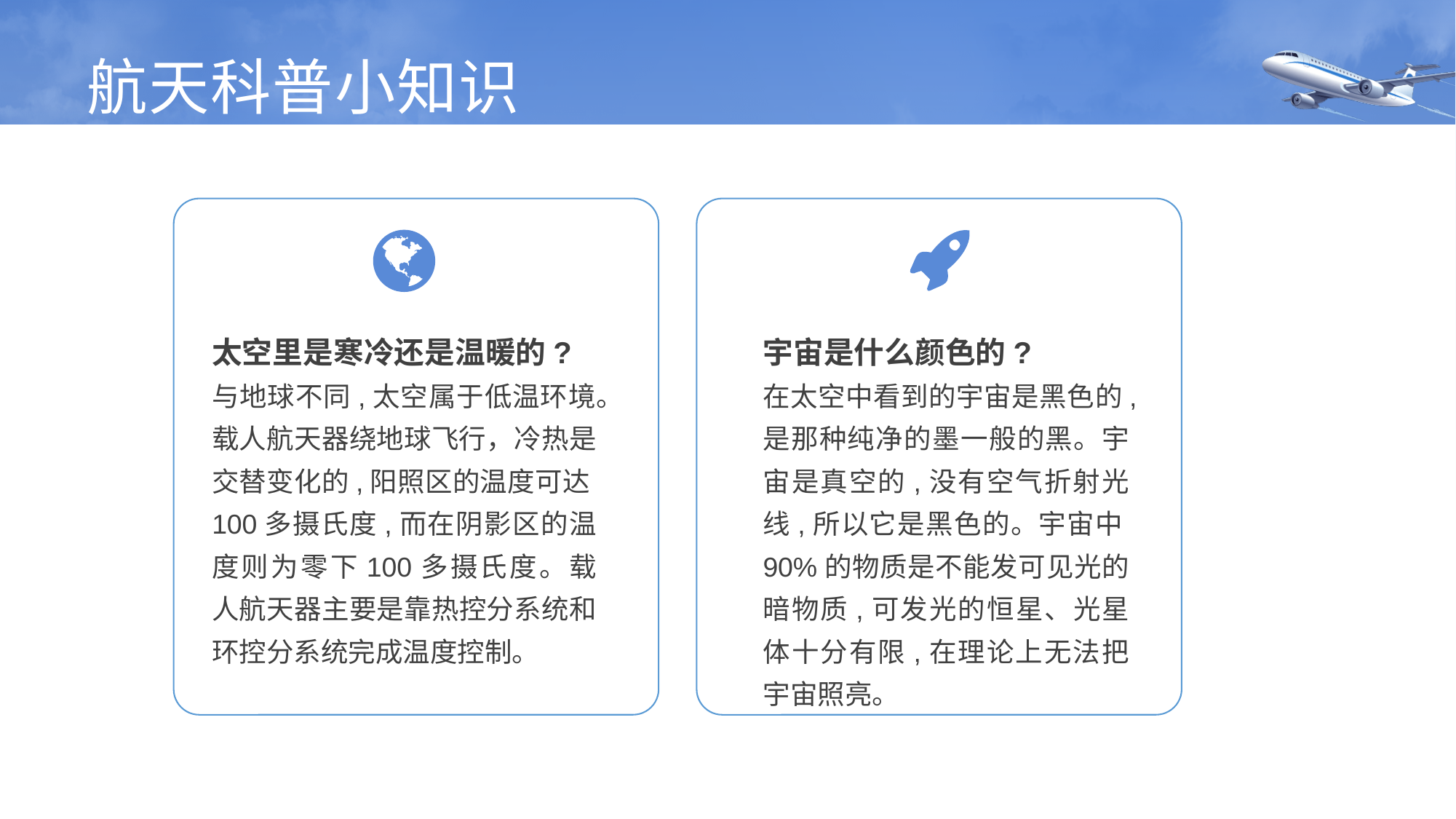

# 航天科普小知识

太空里是寒冷还是温暖的?
与地球不同,太空属于低温环境。载人航天器绕地球飞行，冷热是交替变化的,阳照区的温度可达100多摄氏度,而在阴影区的温度则为零下100多摄氏度。载人航天器主要是靠热控分系统和环控分系统完成温度控制。
宇宙是什么颜色的?
在太空中看到的宇宙是黑色的,是那种纯净的墨一般的黑。宇宙是真空的,没有空气折射光线,所以它是黑色的。宇宙中90%的物质是不能发可见光的暗物质,可发光的恒星、光星体十分有限,在理论上无法把宇宙照亮。